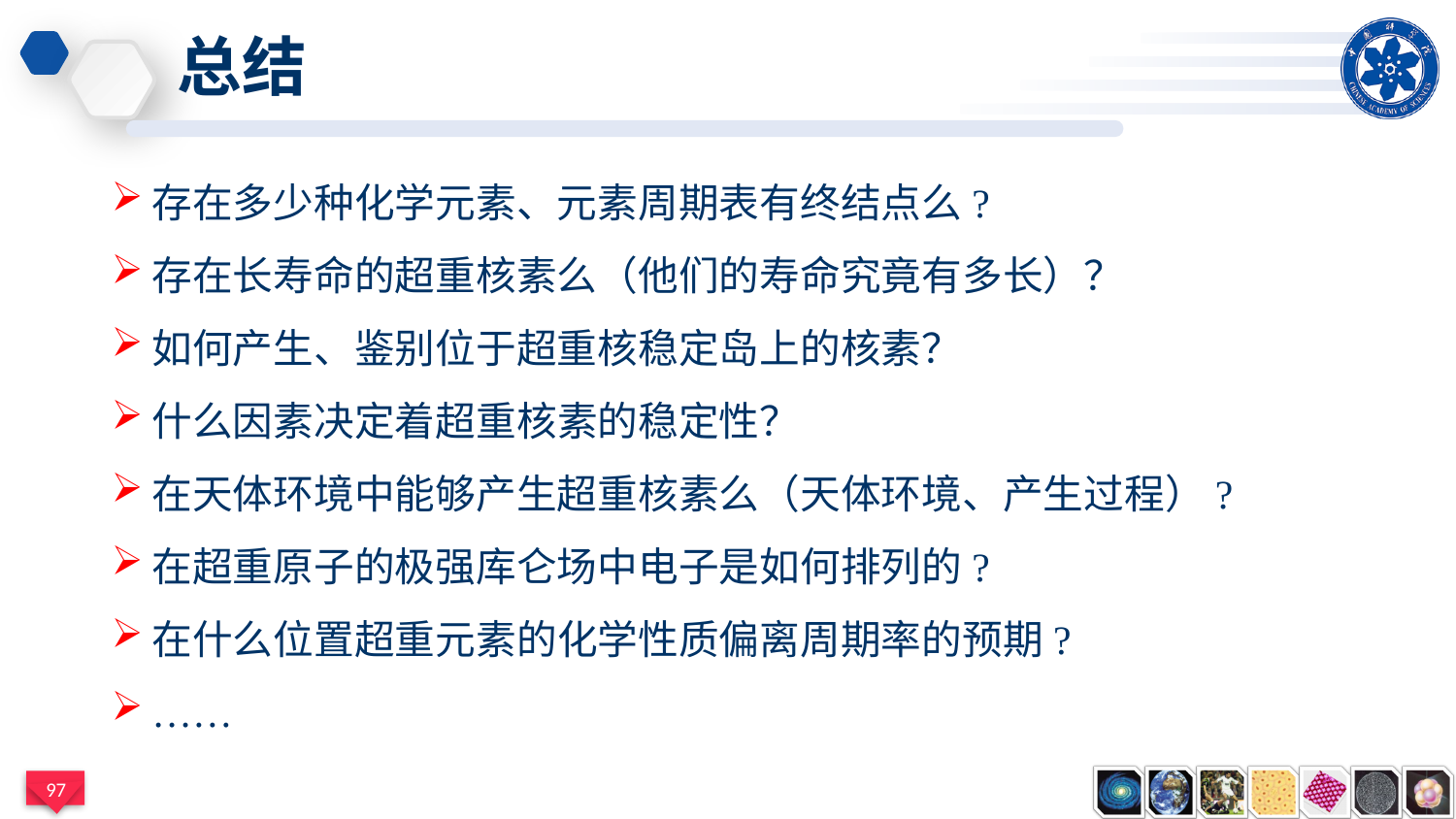

# 总结
存在多少种化学元素、元素周期表有终结点么?
存在长寿命的超重核素么（他们的寿命究竟有多长）？
如何产生、鉴别位于超重核稳定岛上的核素？
什么因素决定着超重核素的稳定性？
在天体环境中能够产生超重核素么（天体环境、产生过程）?
在超重原子的极强库仑场中电子是如何排列的?
在什么位置超重元素的化学性质偏离周期率的预期?
……